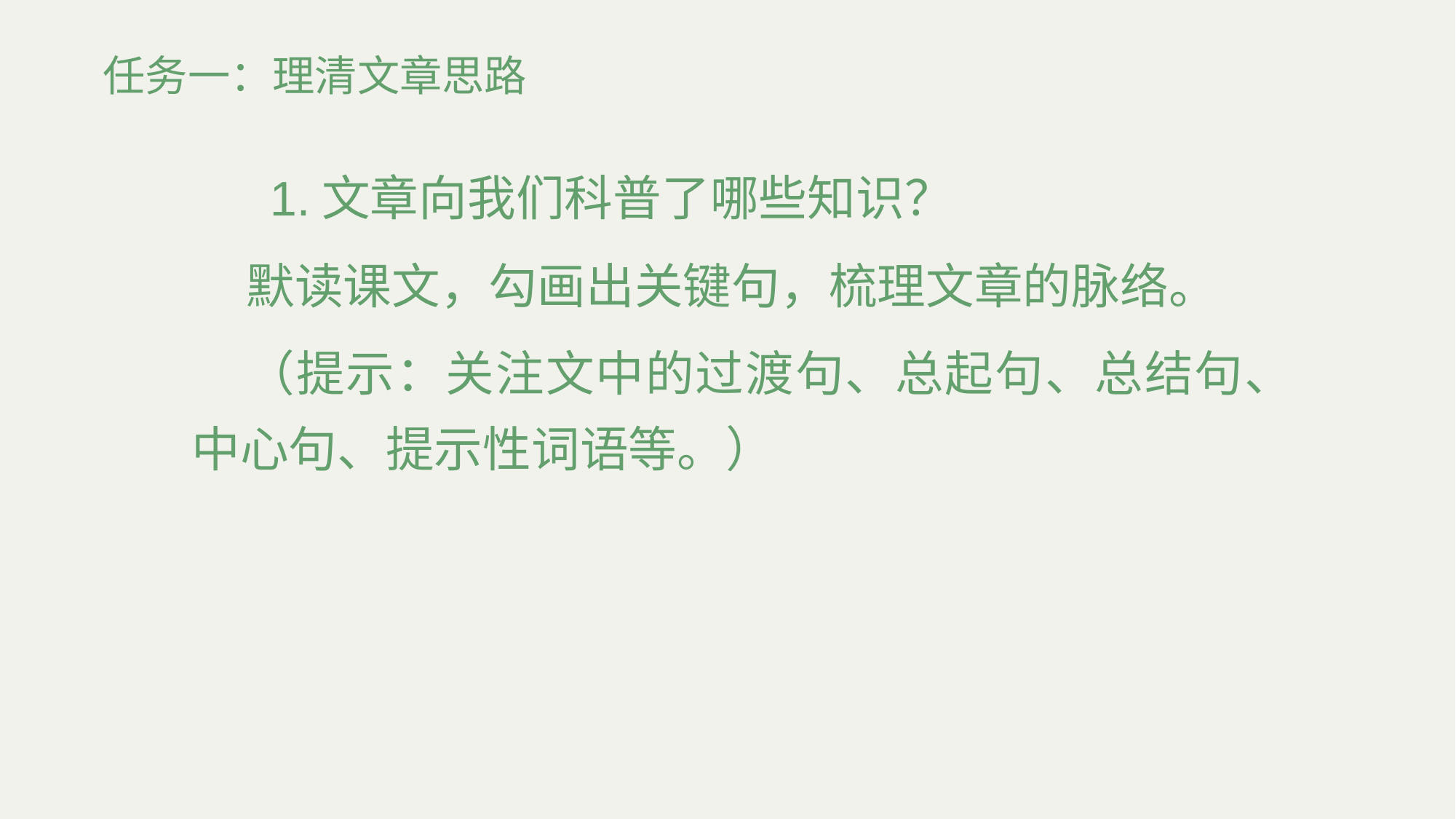

任务一：理清文章思路
  1.文章向我们科普了哪些知识？
默读课文，勾画出关键句，梳理文章的脉络。
（提示：关注文中的过渡句、总起句、总结句、中心句、提示性词语等。）